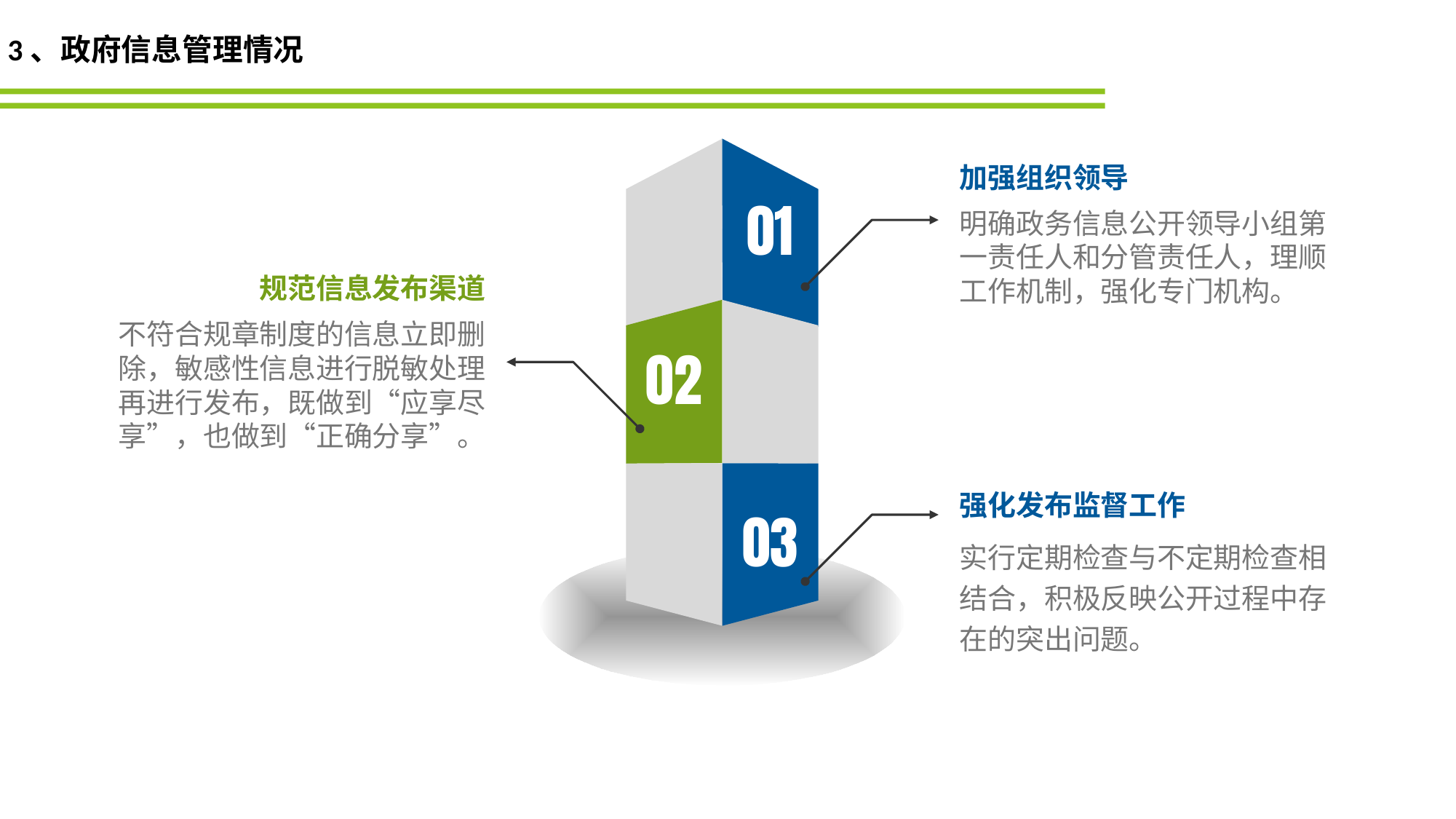

3、政府信息管理情况

01

加强组织领导
明确政务信息公开领导小组第一责任人和分管责任人，理顺工作机制，强化专门机构。

规范信息发布渠道
不符合规章制度的信息立即删除，敏感性信息进行脱敏处理再进行发布，既做到“应享尽享”，也做到“正确分享”。
02

03
强化发布监督工作
实行定期检查与不定期检查相结合，积极反映公开过程中存在的突出问题。